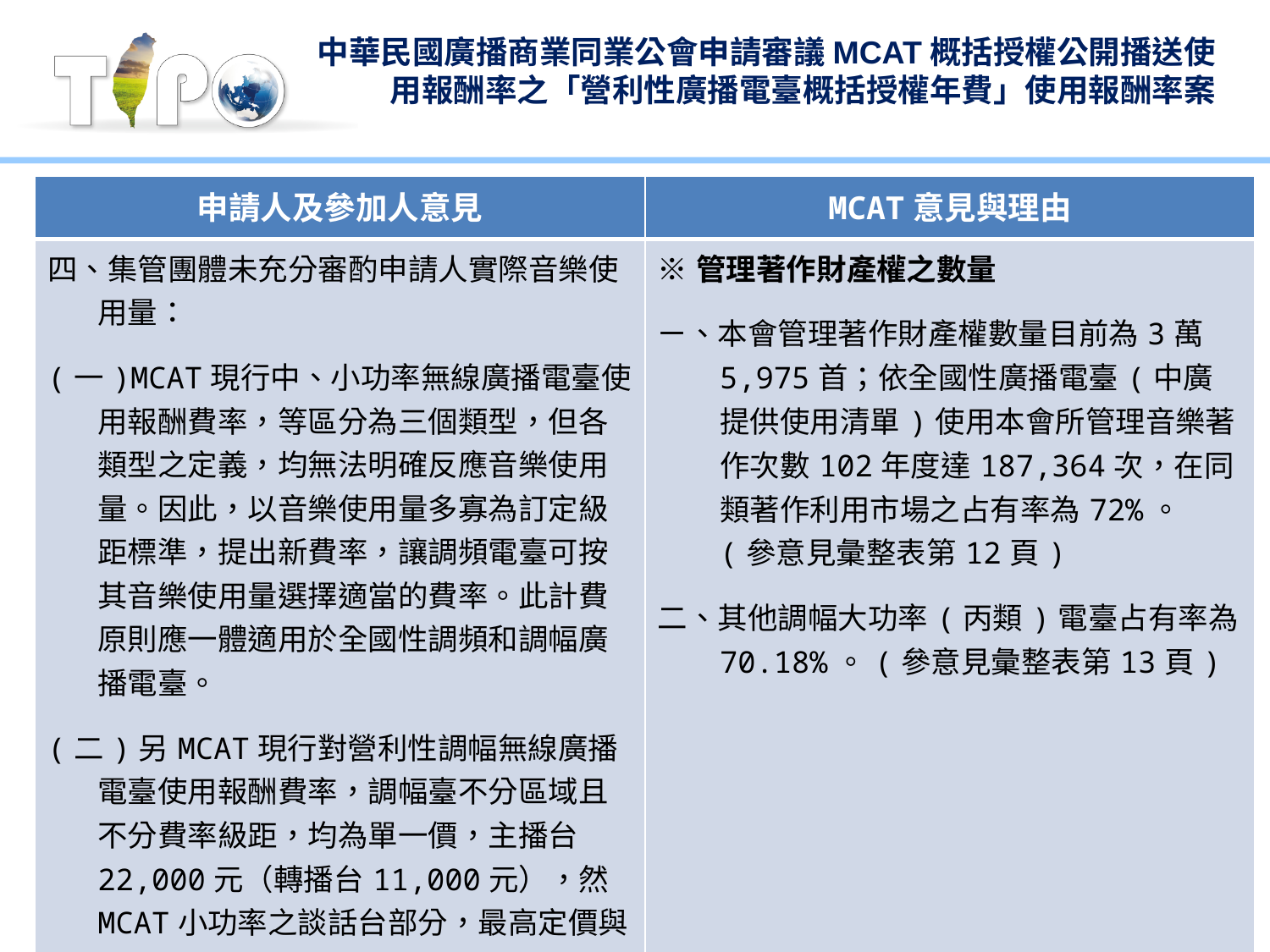

# 中華民國廣播商業同業公會申請審議MCAT概括授權公開播送使用報酬率之「營利性廣播電臺概括授權年費」使用報酬率案
| 申請人及參加人意見 | MCAT意見與理由 |
| --- | --- |
| 四、集管團體未充分審酌申請人實際音樂使用量： (一)MCAT現行中、小功率無線廣播電臺使用報酬費率，等區分為三個類型，但各類型之定義，均無法明確反應音樂使用量。因此，以音樂使用量多寡為訂定級距標準，提出新費率，讓調頻電臺可按其音樂使用量選擇適當的費率。此計費原則應一體適用於全國性調頻和調幅廣播電臺。 (二)另MCAT現行對營利性調幅無線廣播電臺使用報酬費率，調幅臺不分區域且不分費率級距，均為單一價，主播台22,000元（轉播台11,000元），然MCAT小功率之談話台部分，最高定價與調幅臺一樣，且有分區域及費率級距，因此對於調幅臺費率訂定方式不合理情形。 | ※管理著作財產權之數量 ㄧ、本會管理著作財產權數量目前為3萬5,975首；依全國性廣播電臺(中廣提供使用清單)使用本會所管理音樂著作次數102年度達187,364次，在同類著作利用市場之占有率為72%。(參意見彙整表第12頁) 二、其他調幅大功率(丙類)電臺占有率為70.18%。(參意見彙整表第13頁) |
5